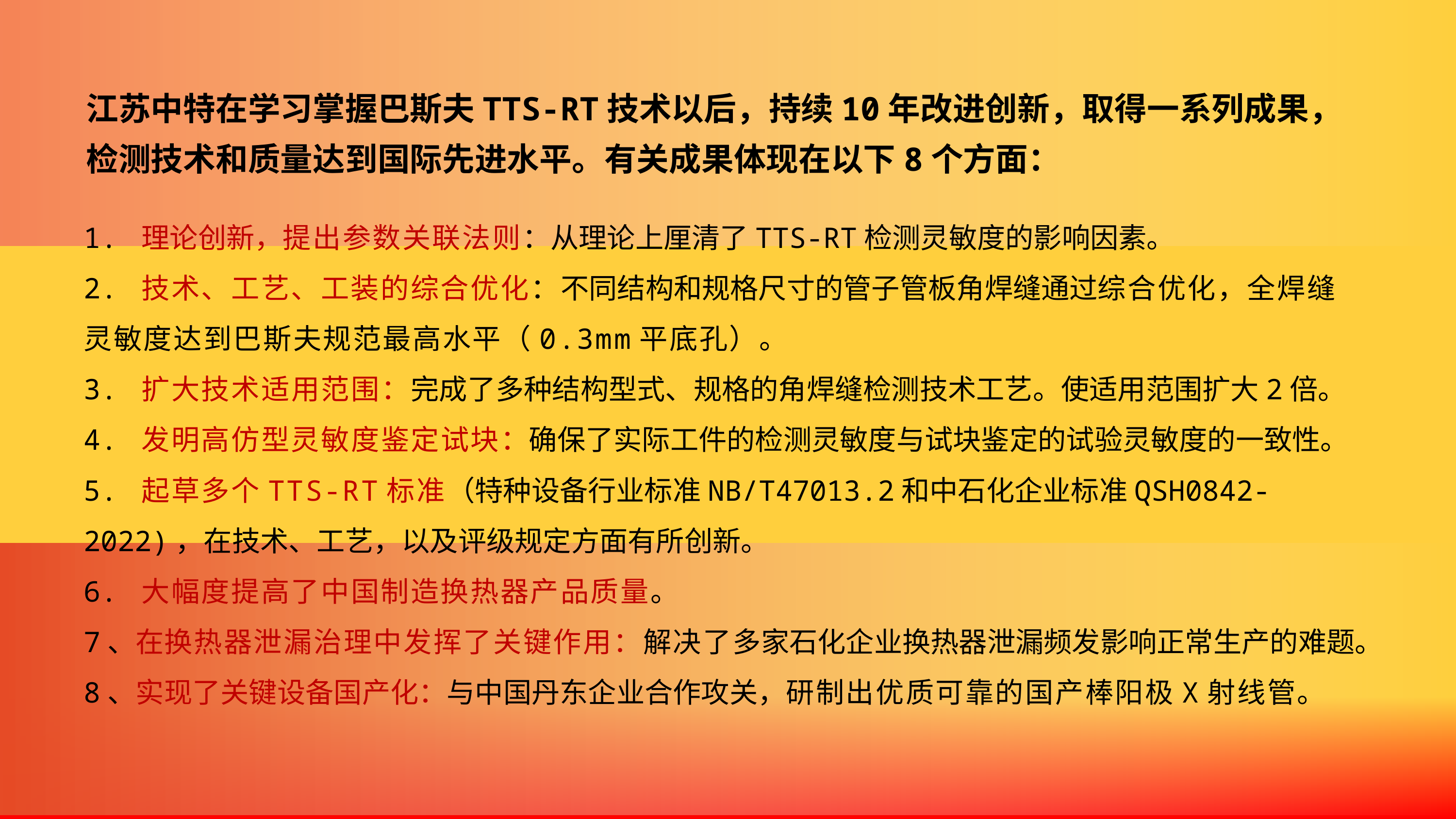

江苏中特在学习掌握巴斯夫TTS-RT技术以后，持续10年改进创新，取得一系列成果，检测技术和质量达到国际先进水平。有关成果体现在以下8个方面：

1. 理论创新，提出参数关联法则：从理论上厘清了TTS-RT检测灵敏度的影响因素。
2. 技术、工艺、工装的综合优化：不同结构和规格尺寸的管子管板角焊缝通过综合优化，全焊缝灵敏度达到巴斯夫规范最高水平（0.3mm平底孔）。
3. 扩大技术适用范围：完成了多种结构型式、规格的角焊缝检测技术工艺。使适用范围扩大2倍。
4. 发明高仿型灵敏度鉴定试块：确保了实际工件的检测灵敏度与试块鉴定的试验灵敏度的一致性。
5. 起草多个TTS-RT标准（特种设备行业标准NB/T47013.2和中石化企业标准QSH0842-2022)，在技术、工艺，以及评级规定方面有所创新。
6. 大幅度提高了中国制造换热器产品质量。
7、在换热器泄漏治理中发挥了关键作用：解决了多家石化企业换热器泄漏频发影响正常生产的难题。
8、实现了关键设备国产化：与中国丹东企业合作攻关，研制出优质可靠的国产棒阳极X射线管。